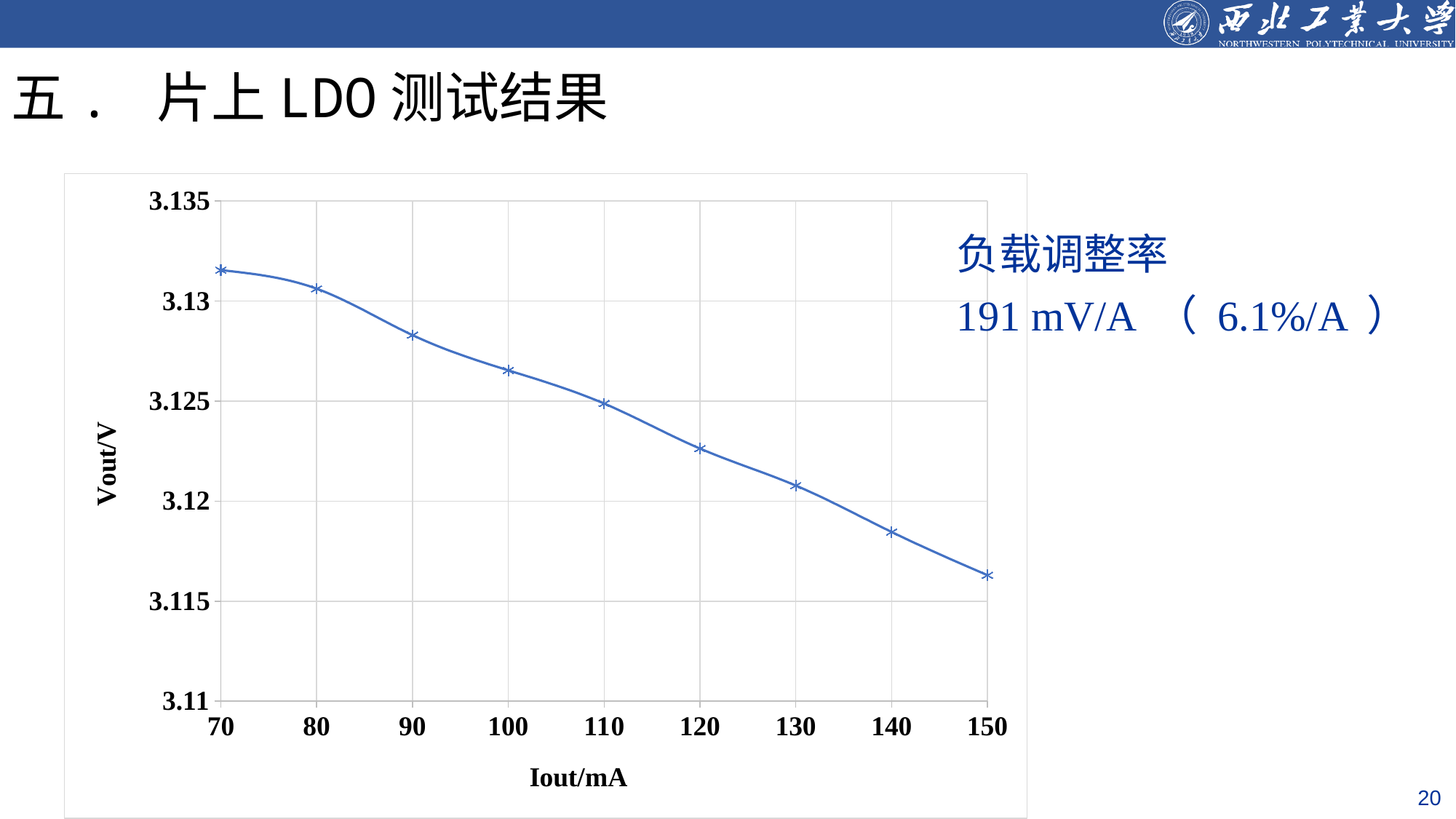

# 五. 片上LDO测试结果

### Chart

| Category |  |
|---|---|
负载调整率
191 mV/A （ 6.1%/A ）

20